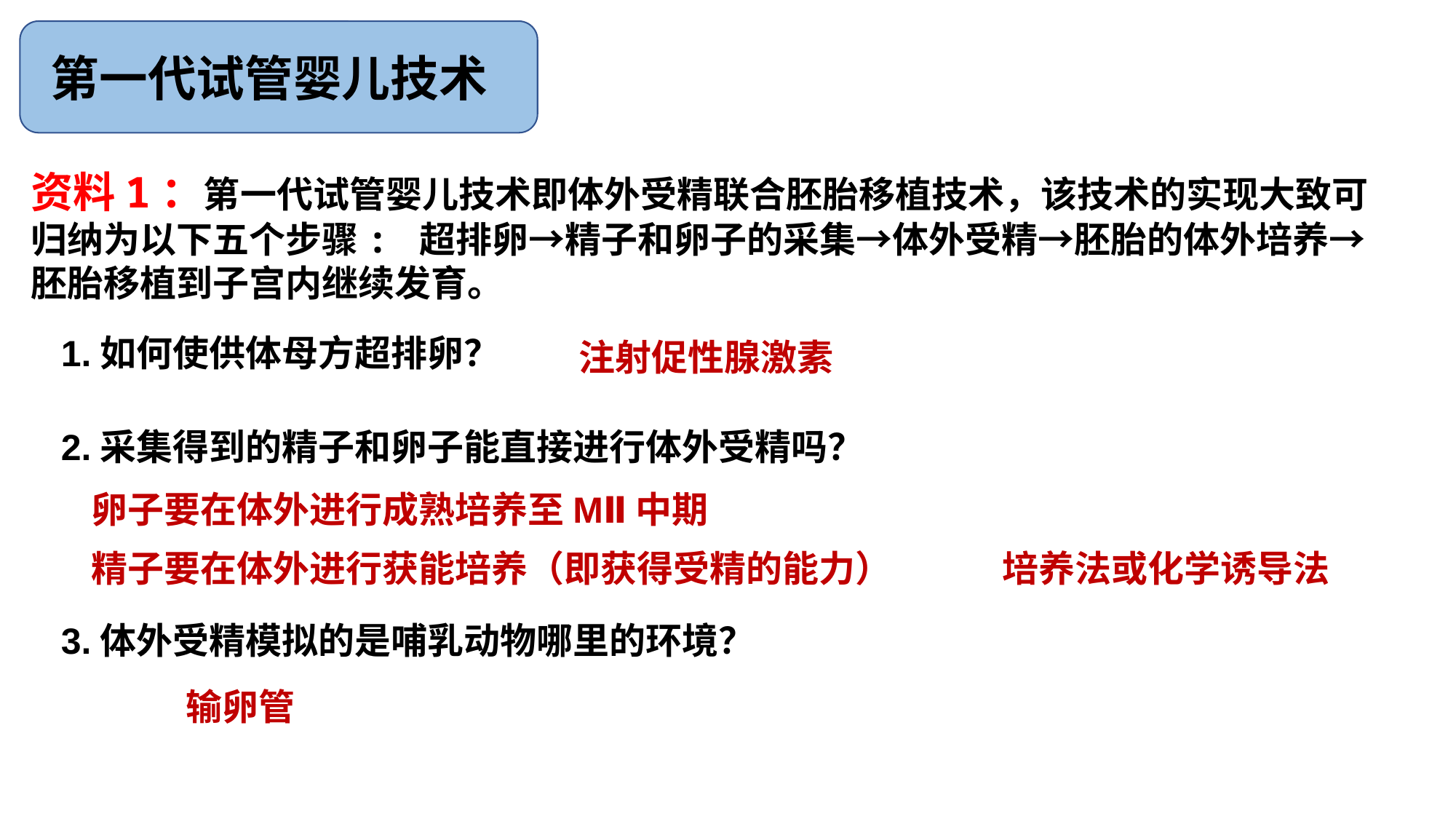

第一代试管婴儿技术
资料1：第一代试管婴儿技术即体外受精联合胚胎移植技术，该技术的实现大致可归纳为以下五个步骤: 超排卵→精子和卵子的采集→体外受精→胚胎的体外培养→胚胎移植到子宫内继续发育。
1.如何使供体母方超排卵？
注射促性腺激素
2.采集得到的精子和卵子能直接进行体外受精吗？
卵子要在体外进行成熟培养至MⅡ中期
精子要在体外进行获能培养（即获得受精的能力）
培养法或化学诱导法
3.体外受精模拟的是哺乳动物哪里的环境？
输卵管